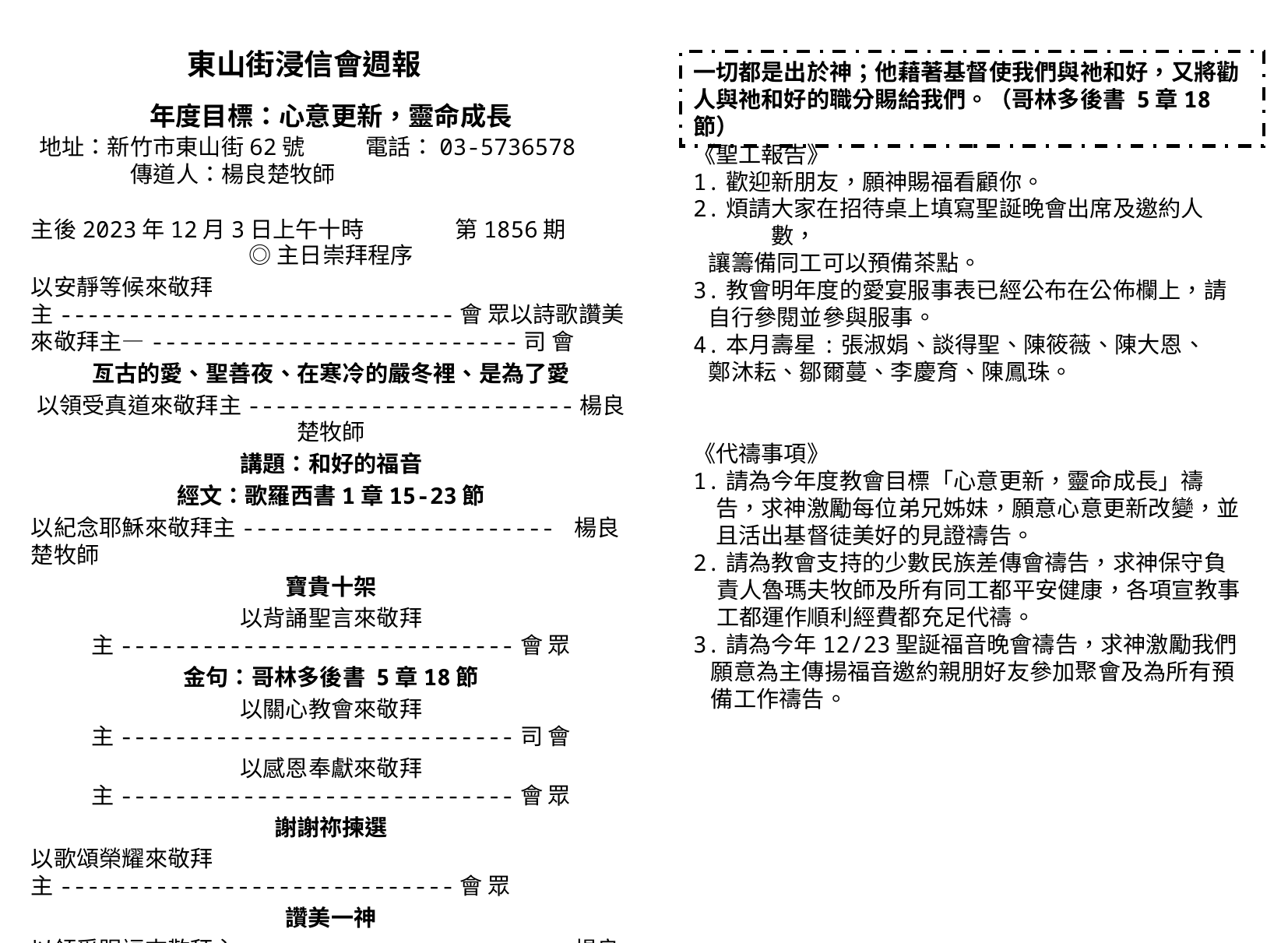

東山街浸信會週報

年度目標：心意更新，靈命成長

一切都是出於神；他藉著基督使我們與祂和好，又將勸人與祂和好的職分賜給我們。（哥林多後書 5章18節）

地址：新竹市東山街62號            電話：03-5736578
                 傳道人：楊良楚牧師
《聖工報告》
1.歡迎新朋友，願神賜福看顧你。
2.煩請大家在招待桌上填寫聖誕晚會出席及邀約人數，
  讓籌備同工可以預備茶點。
3.教會明年度的愛宴服事表已經公布在公佈欄上，請
  自行參閱並參與服事。
4.本月壽星:張淑娟、談得聖、陳筱薇、陳大恩、
  鄭沐耘、鄒爾蔓、李慶育、陳鳳珠。

《代禱事項》
1.請為今年度教會目標「心意更新，靈命成長」禱告，求神激勵每位弟兄姊妹，願意心意更新改變，並且活出基督徒美好的見證禱告。
2.請為教會支持的少數民族差傳會禱告，求神保守負責人魯瑪夫牧師及所有同工都平安健康，各項宣教事工都運作順利經費都充足代禱。
3.請為今年12/23聖誕福音晚會禱告，求神激勵我們願意為主傳揚福音邀約親朋好友參加聚會及為所有預備工作禱告。
主後2023年12月3日上午十時                  第1856期
◎主日崇拜程序
以安靜等候來敬拜主-----------------------------會 眾以詩歌讚美來敬拜主—---------------------------司 會
亙古的愛、聖善夜、在寒冷的嚴冬裡、是為了愛
以領受真道來敬拜主------------------------楊良楚牧師
講題：和好的福音
經文：歌羅西書1章15-23節
以紀念耶穌來敬拜主----------------------- 楊良楚牧師
寶貴十架
以背誦聖言來敬拜主-----------------------------會 眾
金句：哥林多後書 5章18節
以關心教會來敬拜主-----------------------------司 會
以感恩奉獻來敬拜主-----------------------------會 眾
謝謝祢揀選
以歌頌榮耀來敬拜主-----------------------------會 眾
讚美一神
以領受賜福來敬拜主------------------------楊良楚牧師
以彼此問安來敬拜主-----------------------------會 眾
愛我們的家